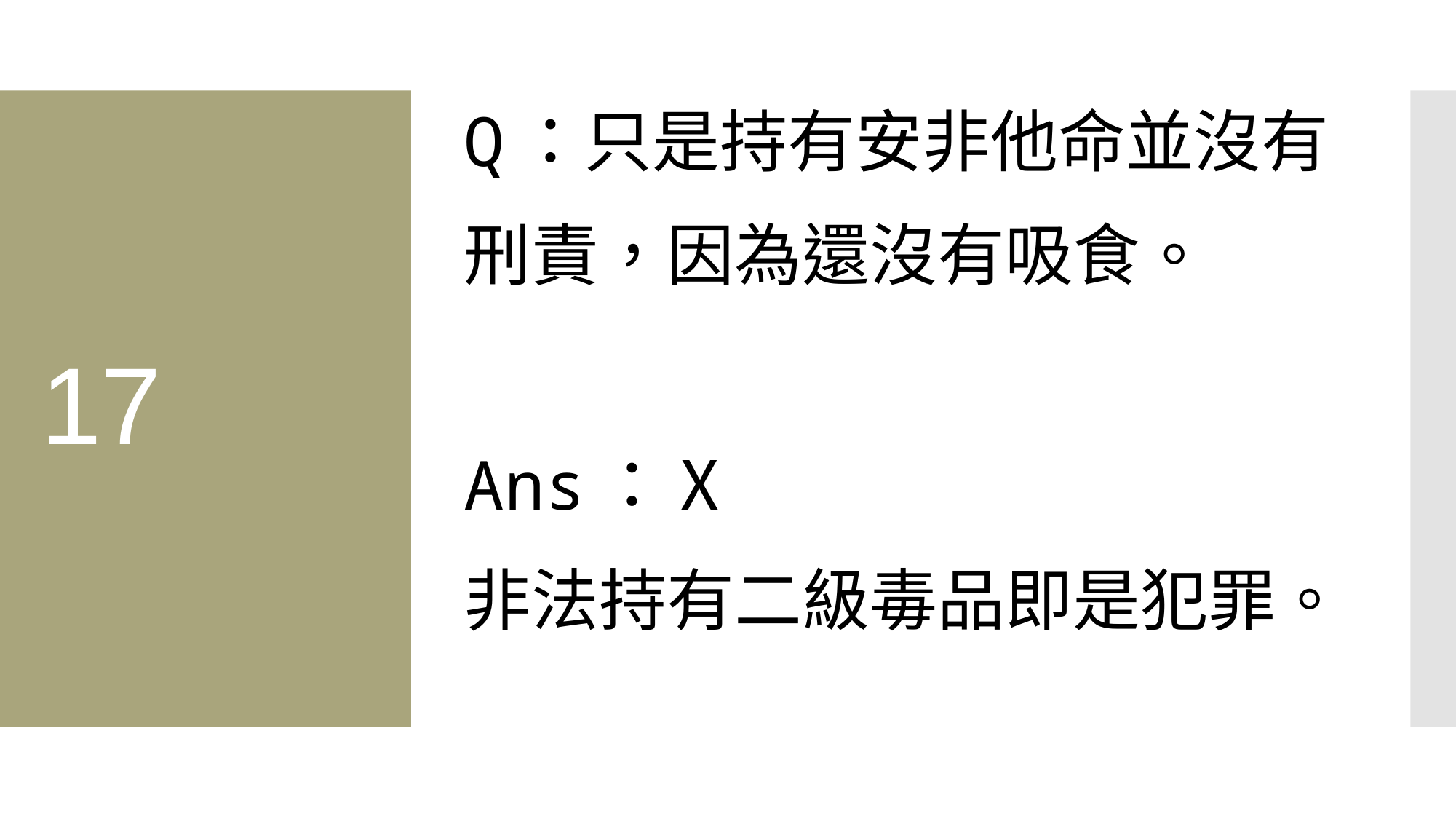

Q：只是持有安非他命並沒有刑責，因為還沒有吸食。

Ans：Ⅹ
非法持有二級毒品即是犯罪。
# 17